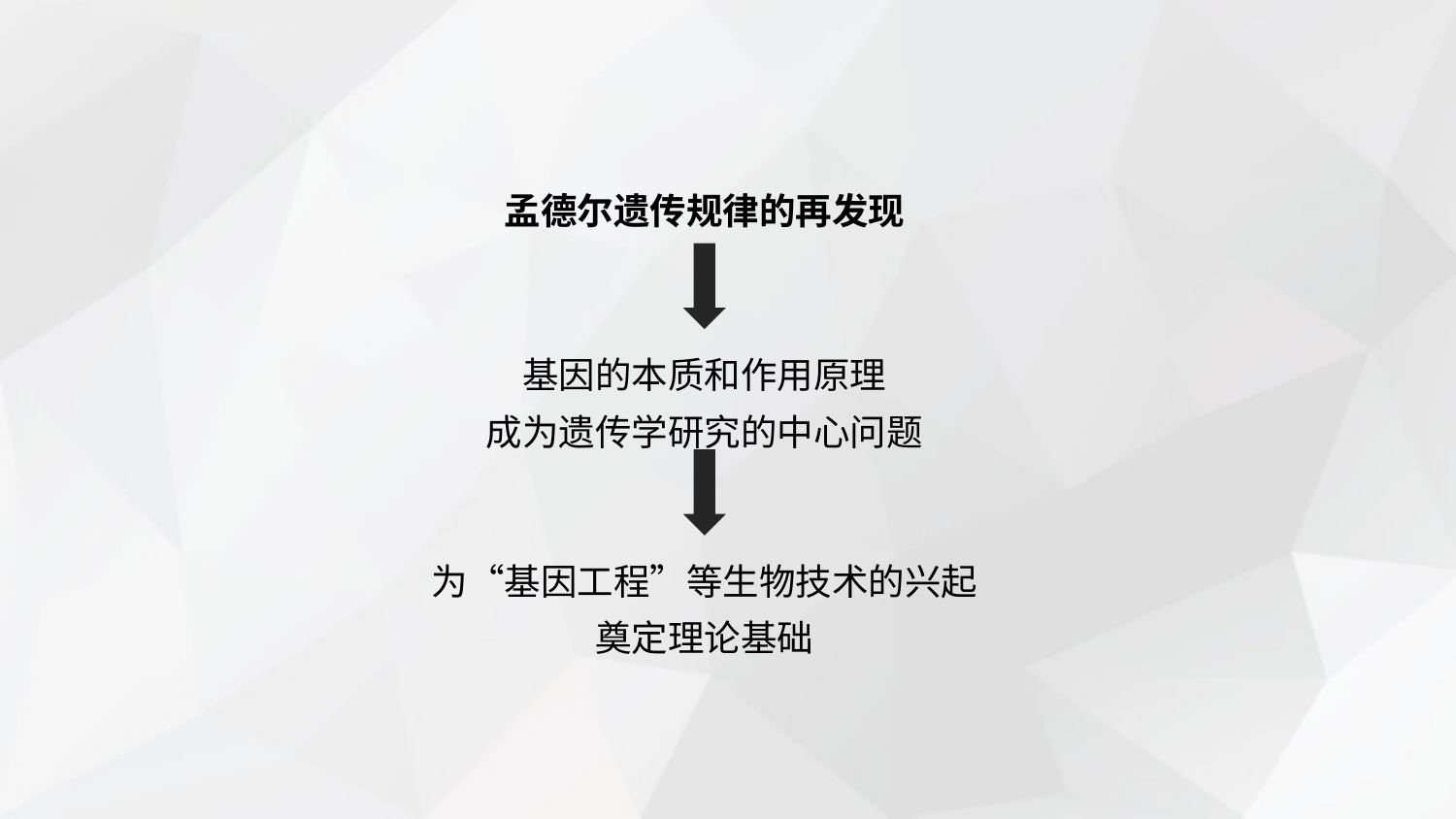

孟德尔遗传规律的再发现

基因的本质和作用原理
成为遗传学研究的中心问题

为“基因工程”等生物技术的兴起
奠定理论基础